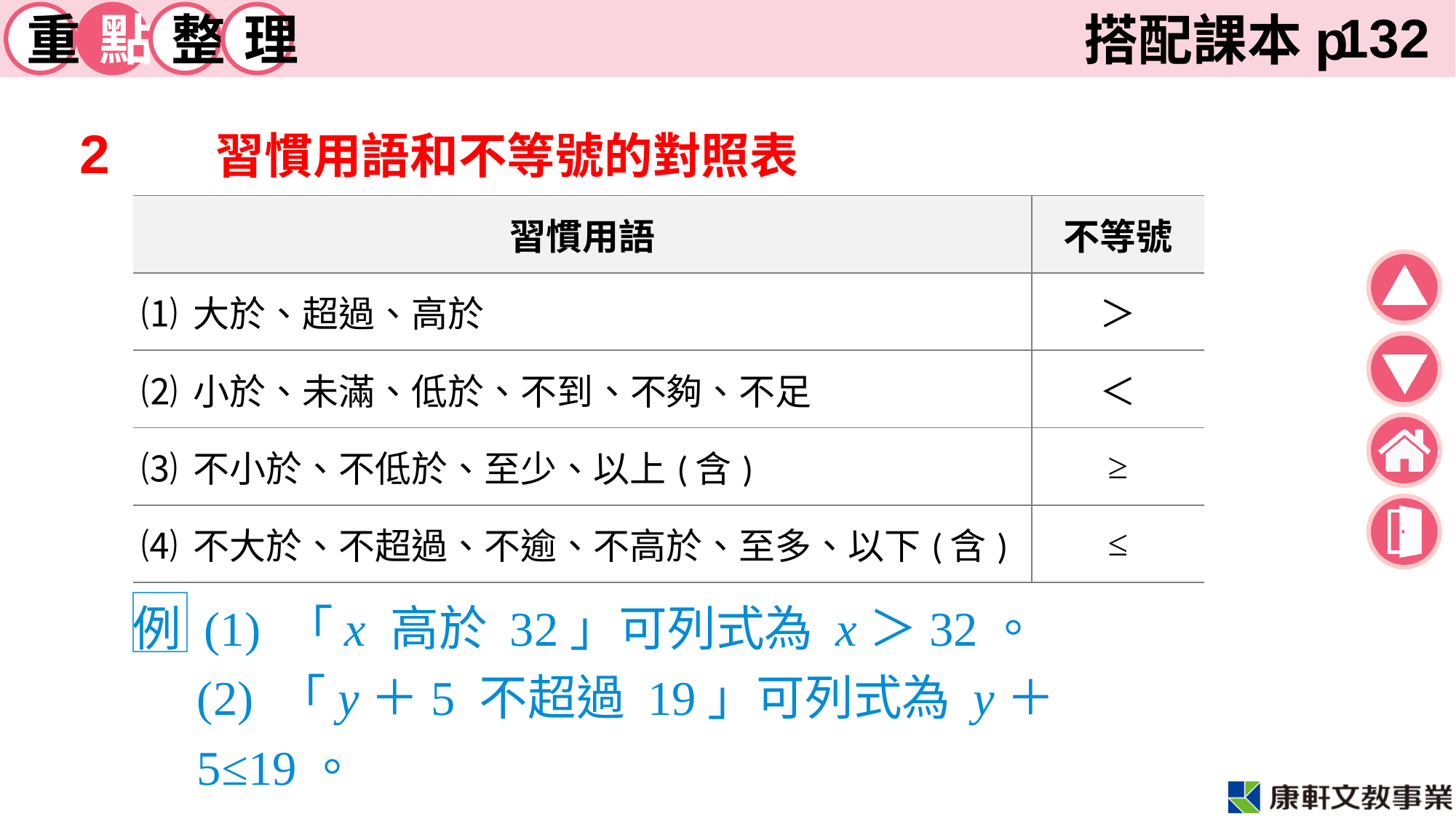

132
2	習慣用語和不等號的對照表
| 習慣用語 | 不等號 |
| --- | --- |
| ⑴ 大於、超過、高於 | ＞ |
| ⑵ 小於、未滿、低於、不到、不夠、不足 | ＜ |
| ⑶ 不小於、不低於、至少、以上(含) | ≥ |
| ⑷ 不大於、不超過、不逾、不高於、至多、以下(含) | ≤ |
例 (1) 「x 高於 32」可列式為 x＞32。
(2) 「y＋5 不超過 19」可列式為 y＋5≤19。